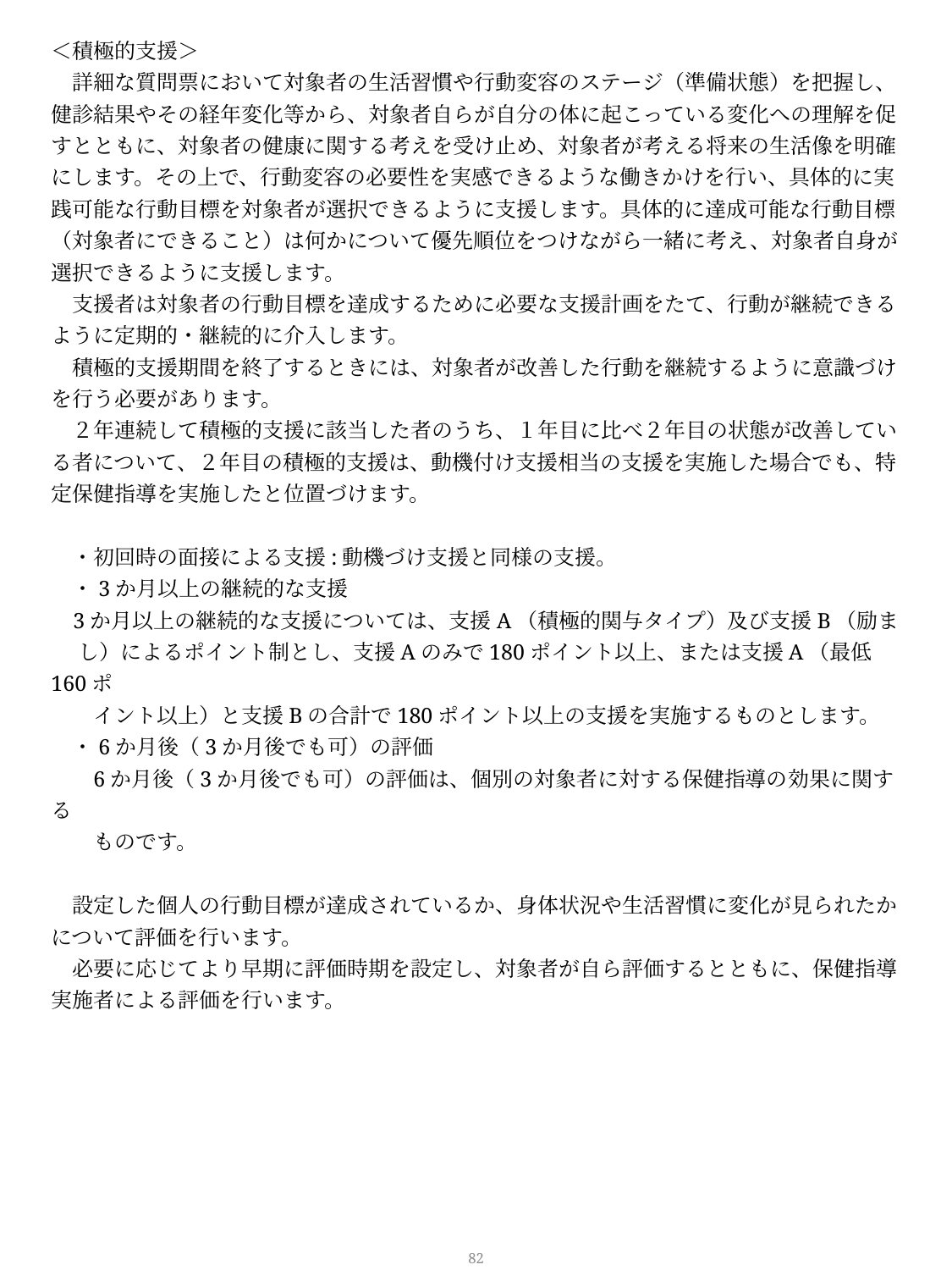

＜積極的支援＞
　詳細な質問票において対象者の生活習慣や行動変容のステージ（準備状態）を把握し、健診結果やその経年変化等から、対象者自らが自分の体に起こっている変化への理解を促すとともに、対象者の健康に関する考えを受け止め、対象者が考える将来の生活像を明確にします。その上で、行動変容の必要性を実感できるような働きかけを行い、具体的に実践可能な行動目標を対象者が選択できるように支援します。具体的に達成可能な行動目標（対象者にできること）は何かについて優先順位をつけながら一緒に考え、対象者自身が選択できるように支援します。
　支援者は対象者の行動目標を達成するために必要な支援計画をたて、行動が継続できるように定期的・継続的に介入します。
　積極的支援期間を終了するときには、対象者が改善した行動を継続するように意識づけを行う必要があります。
　２年連続して積極的支援に該当した者のうち、１年目に比べ２年目の状態が改善している者について、２年目の積極的支援は、動機付け支援相当の支援を実施した場合でも、特定保健指導を実施したと位置づけます。

　・初回時の面接による支援:動機づけ支援と同様の支援。
　・3か月以上の継続的な支援
    3か月以上の継続的な支援については、支援A（積極的関与タイプ）及び支援B（励ま
    し）によるポイント制とし、支援Aのみで180ポイント以上、または支援A（最低160ポ
　　イント以上）と支援Bの合計で180ポイント以上の支援を実施するものとします。
　・6か月後（3か月後でも可）の評価
 　 6か月後（3か月後でも可）の評価は、個別の対象者に対する保健指導の効果に関する
　　ものです。

　設定した個人の行動目標が達成されているか、身体状況や生活習慣に変化が見られたかについて評価を行います。
　必要に応じてより早期に評価時期を設定し、対象者が自ら評価するとともに、保健指導実施者による評価を行います。

82